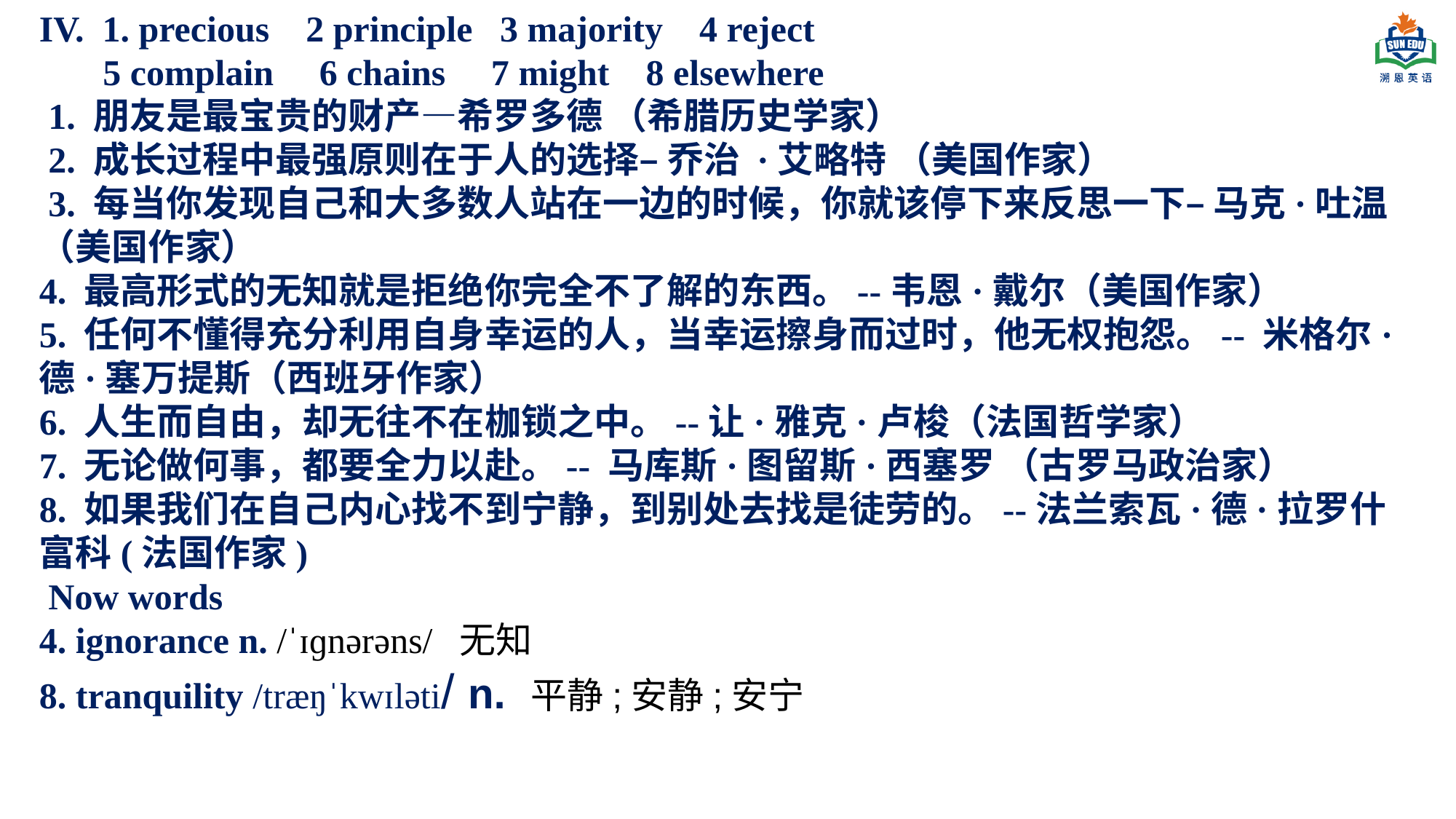

IV.  1. precious    2 principle   3 majority    4 reject
       5 complain     6 chains     7 might    8 elsewhere
 1. 朋友是最宝贵的财产—希罗多德 （希腊历史学家）
 2. 成长过程中最强原则在于人的选择– 乔治 ·艾略特 （美国作家）
 3. 每当你发现自己和大多数人站在一边的时候，你就该停下来反思一下– 马克·吐温（美国作家）
4. 最高形式的无知就是拒绝你完全不了解的东西。--韦恩·戴尔（美国作家）
5. 任何不懂得充分利用自身幸运的人，当幸运擦身而过时，他无权抱怨。-- 米格尔·德·塞万提斯（西班牙作家）
6. 人生而自由，却无往不在枷锁之中。--让·雅克·卢梭（法国哲学家）
7. 无论做何事，都要全力以赴。-- 马库斯·图留斯·西塞罗 （古罗马政治家）
8. 如果我们在自己内心找不到宁静，到别处去找是徒劳的。--法兰索瓦·德·拉罗什富科(法国作家)
 Now words
4. ignorance n. /ˈɪɡnərəns/  无知
8. tranquility /træŋˈkwɪləti/ n. 平静;安静;安宁